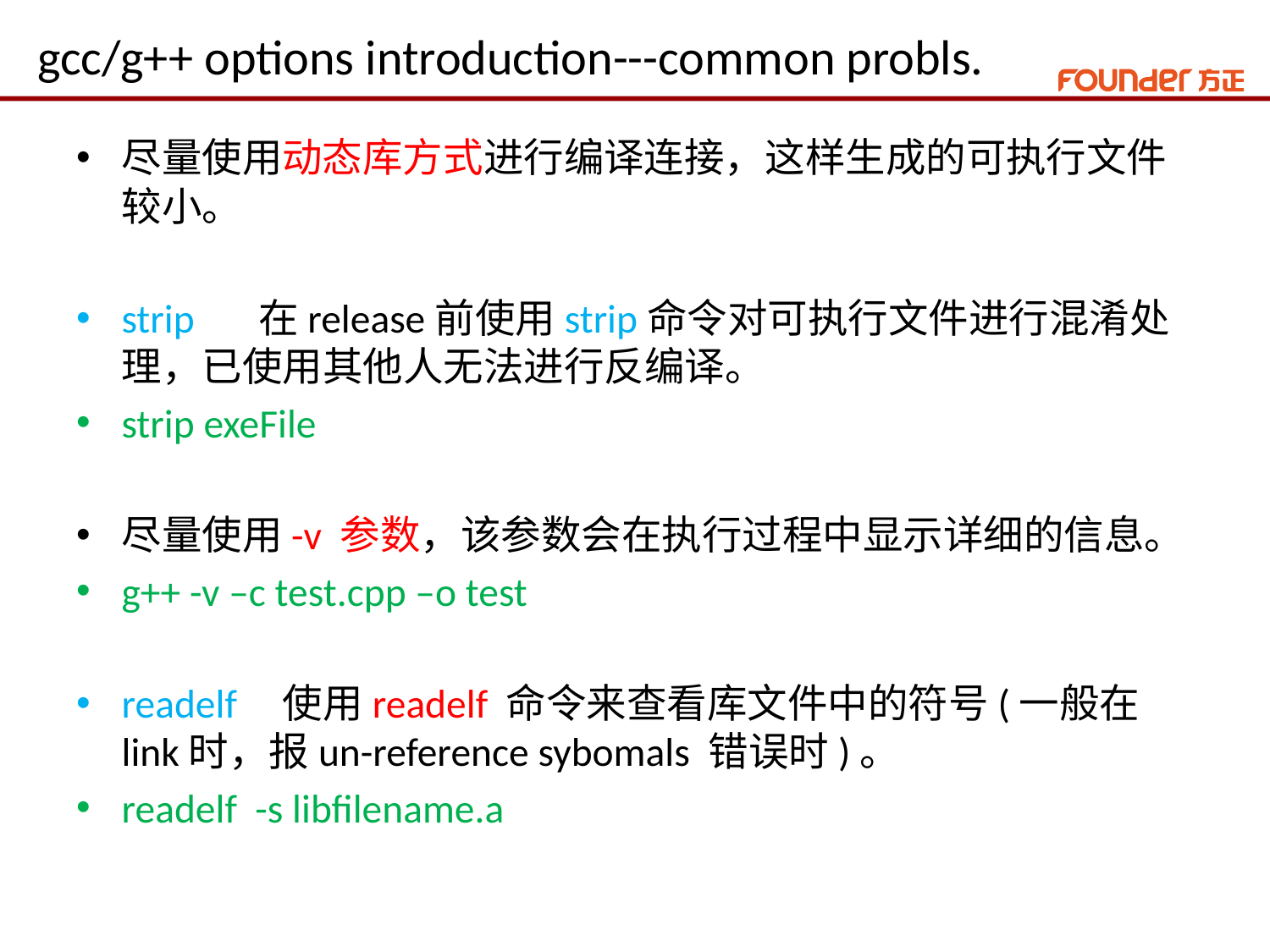

# gcc/g++ options introduction---common probls.
尽量使用动态库方式进行编译连接，这样生成的可执行文件较小。

strip      在release前使用strip命令对可执行文件进行混淆处理，已使用其他人无法进行反编译。
strip exeFile

尽量使用-v 参数，该参数会在执行过程中显示详细的信息。
g++ -v –c test.cpp –o test

readelf    使用readelf 命令来查看库文件中的符号(一般在 link时，报un-reference sybomals 错误时)。
readelf  -s libfilename.a